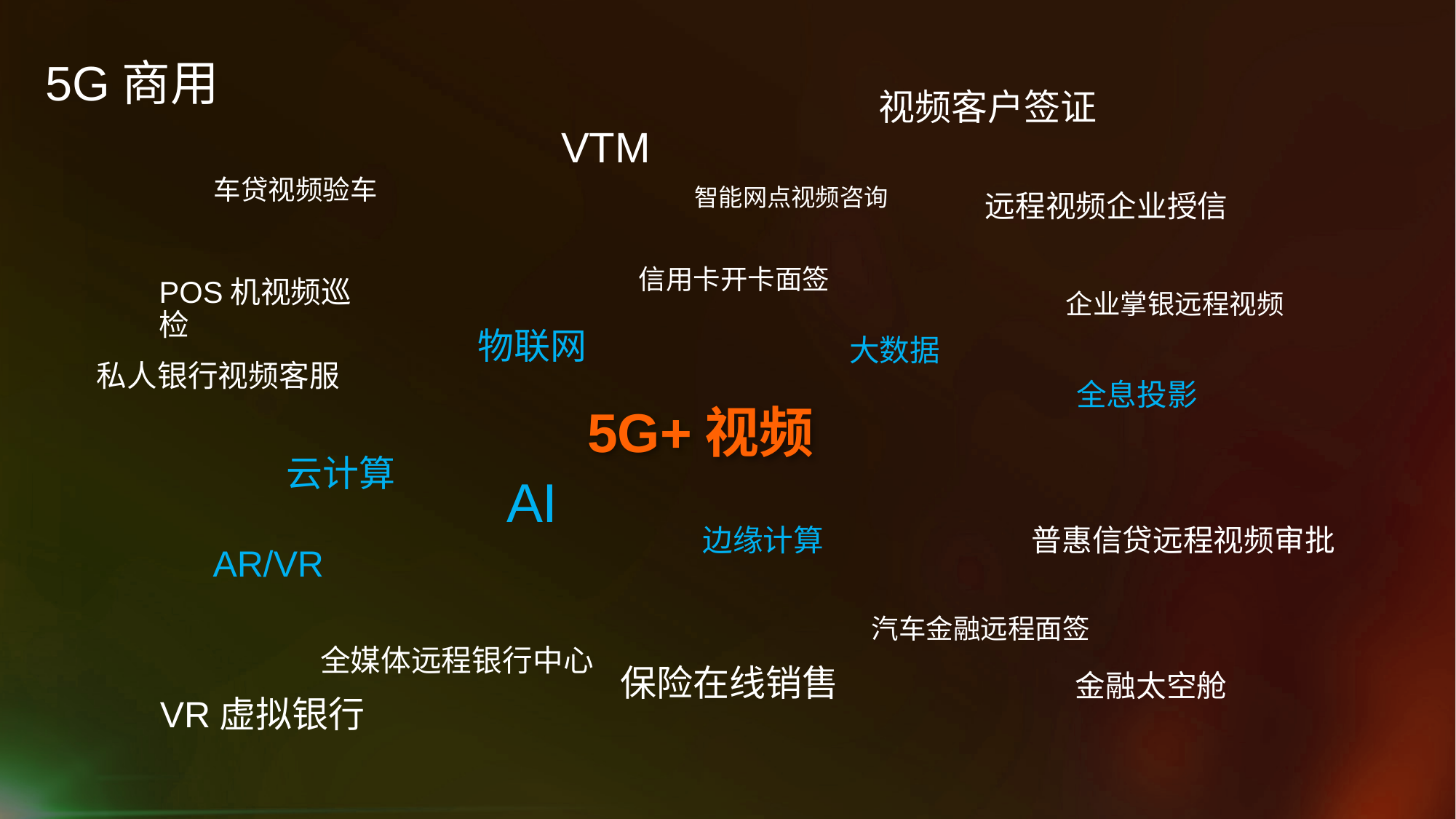

# 5G商用
视频客户签证
VTM
车贷视频验车
智能网点视频咨询
远程视频企业授信
信用卡开卡面签
POS机视频巡检
企业掌银远程视频
物联网
大数据
私人银行视频客服
全息投影
5G+视频
云计算
AI
边缘计算
普惠信贷远程视频审批
AR/VR
汽车金融远程面签
全媒体远程银行中心
保险在线销售
金融太空舱
VR虚拟银行